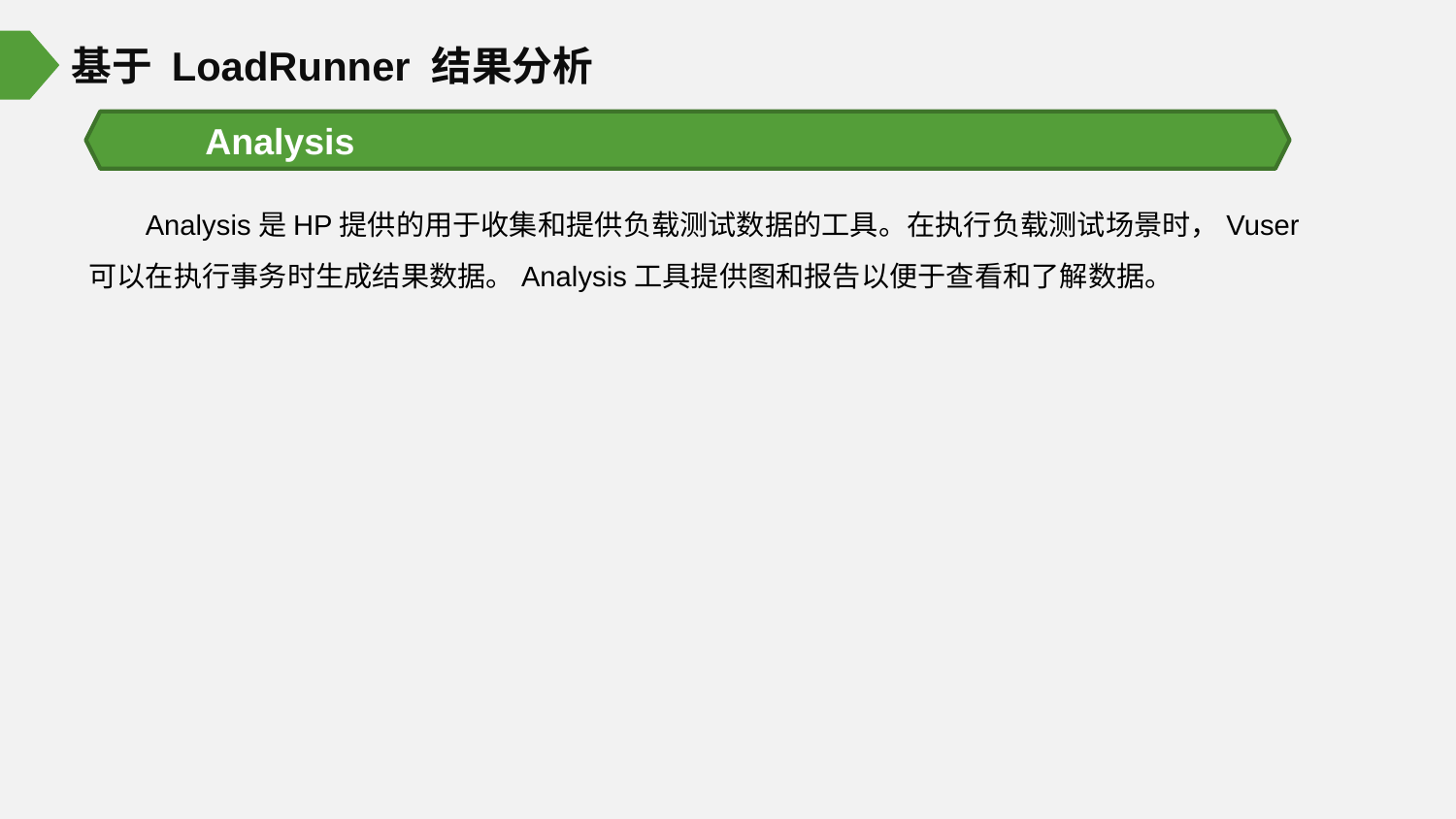

基于 LoadRunner 结果分析
Analysis
Analysis是HP提供的用于收集和提供负载测试数据的工具。在执行负载测试场景时，Vuser可以在执行事务时生成结果数据。Analysis工具提供图和报告以便于查看和了解数据。